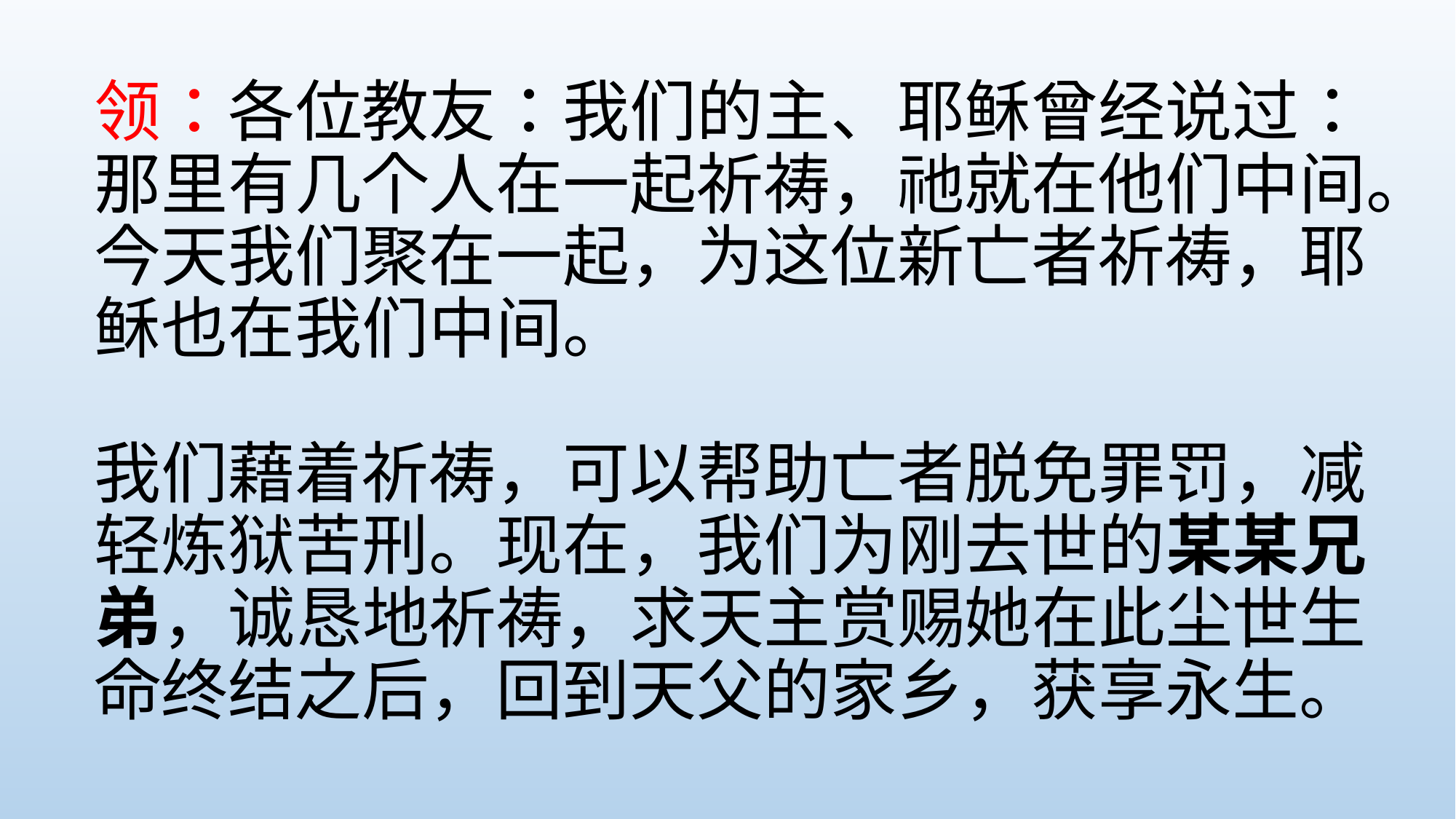

# 领：各位教友：我们的主、耶稣曾经说过：那里有几个人在一起祈祷，祂就在他们中间。今天我们聚在一起，为这位新亡者祈祷，耶稣也在我们中间。 我们藉着祈祷，可以帮助亡者脱免罪罚，减轻炼狱苦刑。现在，我们为刚去世的某某兄弟，诚恳地祈祷，求天主赏赐她在此尘世生命终结之后，回到天父的家乡，获享永生。